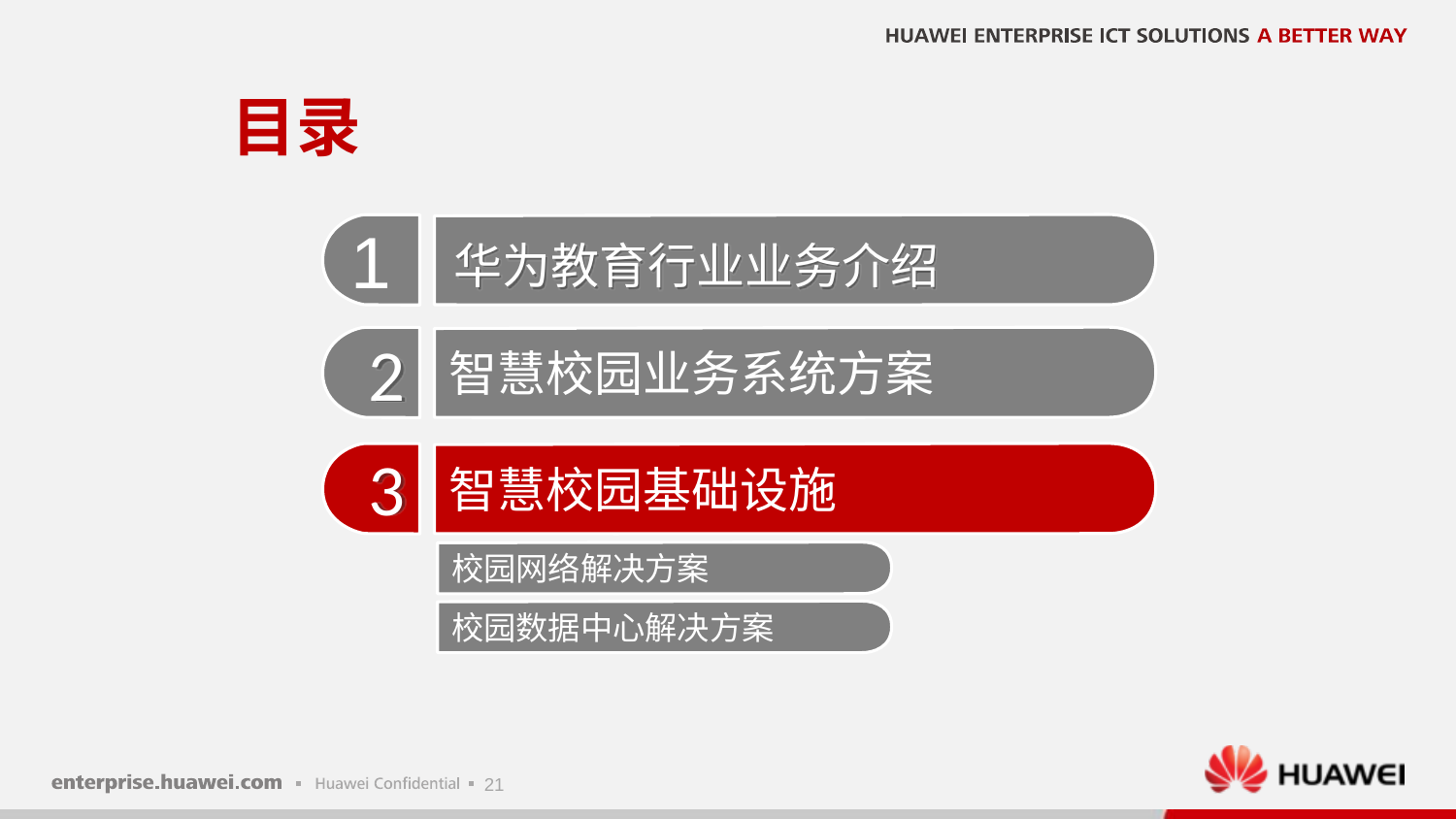

目录
1

华为教育行业业务介绍
2

智慧校园业务系统方案
3

智慧校园基础设施
校园网络解决方案
校园数据中心解决方案